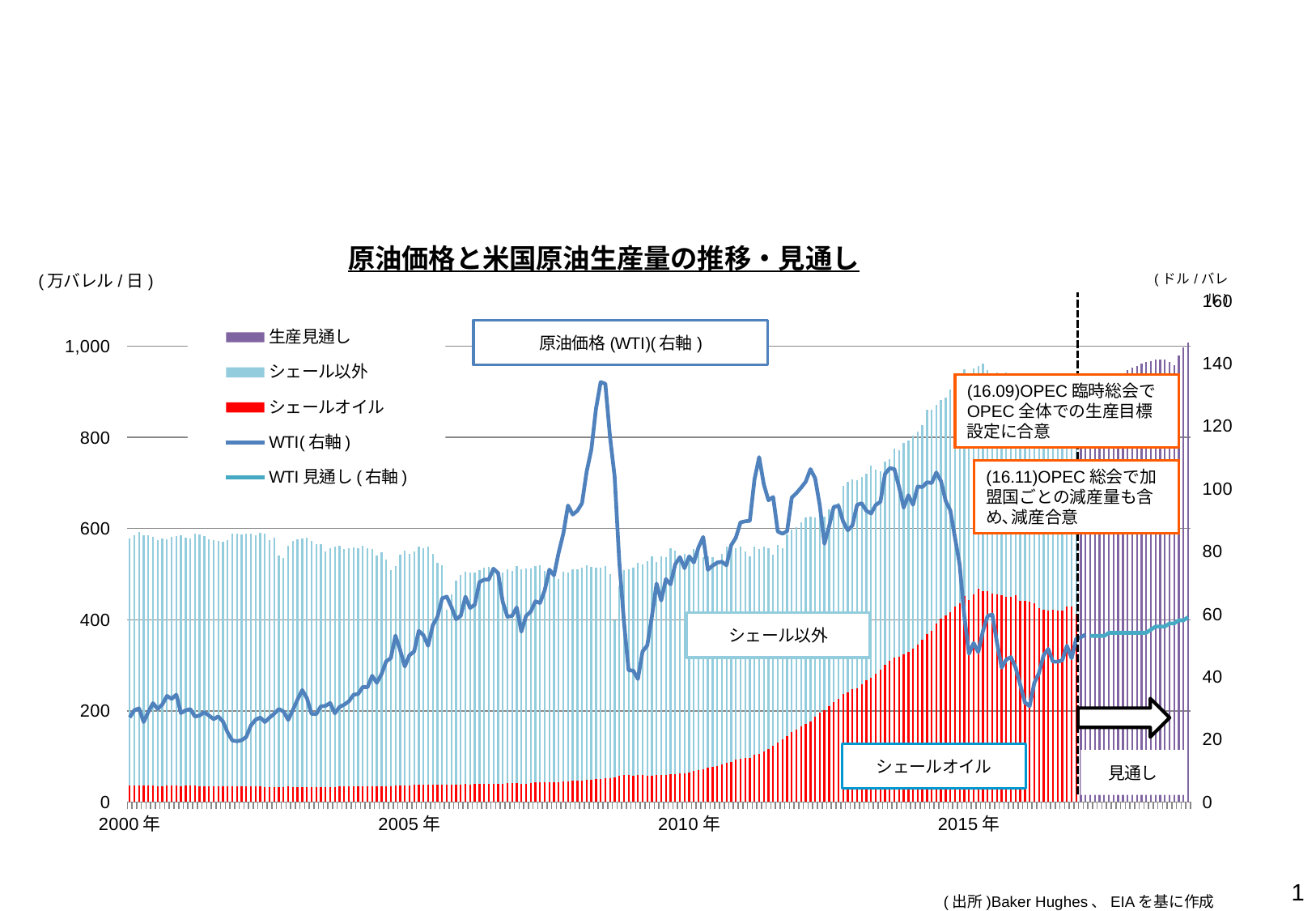

原油価格と米国原油生産量の推移・見通し

### Chart

| Category | シェールオイル | シェール以外 | 生産見通し | WTI(右軸) | WTI見通し(右軸) |
|---|---|---|---|---|---|
| 2000年 | 36.6718 | 541.7282 | None | 27.01 | None |
|  | 36.7487 | 548.4513000000001 | None | 29.3 | None |
|  | 36.25359999999999 | 555.5464 | None | 29.89 | None |
|  | 36.798899999999996 | 548.6011 | None | 25.54 | None |
|  | 36.319199999999995 | 548.3808 | None | 28.81 | None |
|  | 35.963899999999995 | 546.3361 | None | 31.53 | None |
|  | 35.204100000000004 | 538.6958999999999 | None | 29.72 | None |
|  | 35.3146 | 543.5853999999999 | None | 31.14 | None |
|  | 35.4345 | 540.3655 | None | 33.87 | None |
|  | 36.0809 | 544.8190999999999 | None | 32.93 | None |
|  | 35.43469999999999 | 547.8652999999999 | None | 34.26 | None |
|  | 35.06099999999999 | 550.439 | None | 28.4 | None |
| 2001年 | 35.577999999999996 | 544.322 | None | 29.26 | None |
|  | 35.5942 | 542.4058 | None | 29.64 | None |
|  | 35.4345 | 552.5655 | None | 27.27 | None |
|  | 35.1674 | 551.1325999999999 | None | 27.62 | None |
|  | 34.90310000000001 | 547.9969 | None | 28.68 | None |
|  | 34.4662 | 542.1338000000001 | None | 27.59 | None |
|  | 34.704100000000004 | 540.1958999999999 | None | 26.47 | None |
|  | 35.046499999999995 | 537.4535 | None | 27.31 | None |
|  | 35.0422 | 535.8578 | None | 25.69 | None |
|  | 35.137 | 539.463 | None | 22.21 | None |
|  | 34.679300000000005 | 553.4207 | None | 19.67 | None |
|  | 34.7691 | 553.9309000000001 | None | 19.4 | None |
| 2002年 | 34.8282 | 552.4717999999999 | None | 19.73 | None |
|  | 34.6068 | 553.4932 | None | 20.76 | None |
|  | 34.30059999999999 | 554.2994 | None | 24.44 | None |
|  | 34.2833 | 550.1167 | None | 26.26 | None |
|  | 34.0995 | 556.4005 | None | 26.95 | None |
|  | 33.522200000000005 | 554.8778 | None | 25.55 | None |
|  | 32.9499 | 542.1501000000001 | None | 26.94 | None |
|  | 33.20819999999999 | 546.3918 | None | 28.2 | None |
|  | 33.210699999999996 | 507.88930000000005 | None | 29.67 | None |
|  | 33.191599999999994 | 502.60839999999996 | None | 28.86 | None |
|  | 33.875799999999984 | 528.5242 | None | 26.19 | None |
|  | 33.52589999999999 | 538.6741000000001 | None | 29.39 | None |
| 2003年 | 33.5426 | 541.9574 | None | 32.7 | None |
|  | 33.4757 | 544.8243 | None | 35.73 | None |
|  | 33.3557 | 546.9443 | None | 33.16 | None |
|  | 33.0925 | 539.5075 | None | 28.14 | None |
|  | 32.9416 | 533.3584 | None | 28.07 | None |
|  | 32.886399999999995 | 533.0136 | None | 30.52 | None |
|  | 33.1616 | 516.6383999999999 | None | 30.7 | None |
|  | 32.9903 | 524.4096999999999 | None | 31.6 | None |
|  | 33.52479999999999 | 527.3752 | None | 28.31 | None |
|  | 33.791099999999986 | 527.6089 | None | 30.35 | None |
|  | 33.8737 | 520.8263000000001 | None | 31.06 | None |
|  | 34.131600000000006 | 522.9684 | None | 32.14 | None |
| 2004年 | 33.990700000000004 | 524.5092999999999 | None | 34.22 | None |
|  | 34.130399999999995 | 523.0696 | None | 34.5 | None |
|  | 34.1289 | 527.5711 | None | 36.72 | None |
|  | 34.17559999999999 | 521.8244 | None | 36.62 | None |
|  | 34.000099999999996 | 521.5999 | None | 40.28 | None |
|  | 34.156699999999994 | 506.54330000000004 | None | 38.05 | None |
|  | 33.983399999999996 | 514.4166 | None | 40.81 | None |
|  | 34.16819999999999 | 498.3318 | None | 44.88 | None |
|  | 34.75529999999999 | 473.34470000000005 | None | 45.94 | None |
|  | 35.37349999999999 | 481.6265 | None | 53.09 | None |
|  | 36.0145 | 506.28549999999996 | None | 48.48 | None |
|  | 36.1882 | 514.8118 | None | 43.26 | None |
| 2005年 | 36.7133 | 507.8867 | None | 46.85 | None |
|  | 37.5726 | 512.5274000000001 | None | 48.05 | None |
|  | 38.341300000000004 | 521.7587 | None | 54.63 | None |
|  | 37.926500000000004 | 518.3734999999999 | None | 53.22 | None |
|  | 37.75210000000001 | 521.8479 | None | 49.87 | None |
|  | 37.566199999999995 | 506.63380000000006 | None | 56.42 | None |
|  | 37.2415 | 488.0585 | None | 59.03 | None |
|  | 37.917100000000005 | 481.88289999999995 | None | 64.99 | None |
|  | 37.5655 | 383.8345 | None | 65.55 | None |
|  | 38.7334 | 416.7666 | None | 62.27 | None |
|  | 38.833600000000004 | 446.8664 | None | 58.34 | None |
|  | 38.583600000000004 | 460.2164 | None | 59.45 | None |
| 2006年 | 38.937 | 465.863 | None | 65.54 | None |
|  | 38.7882 | 464.41179999999997 | None | 61.93 | None |
|  | 39.73189999999999 | 462.9681 | None | 62.97 | None |
|  | 39.022000000000006 | 469.178 | None | 70.16 | None |
|  | 39.28519999999999 | 475.81480000000005 | None | 70.96 | None |
|  | 39.029599999999995 | 477.27039999999994 | None | 70.97 | None |
|  | 39.1126 | 470.2874 | None | 74.46 | None |
|  | 39.252599999999994 | 464.7474 | None | 73.08 | None |
|  | 40.47709999999999 | 462.6229 | None | 63.9 | None |
|  | 41.0517 | 469.74830000000003 | None | 59.14 | None |
|  | 41.842499999999994 | 464.5575 | None | 59.4 | None |
|  | 41.345499999999994 | 477.2545 | None | 62.09 | None |
| 2007年 | 40.6392 | 469.76079999999996 | None | 54.35 | None |
|  | 39.739700000000006 | 472.0603 | None | 59.39 | None |
|  | 42.136 | 469.76399999999995 | None | 60.74 | None |
|  | 43.161 | 475.13899999999995 | None | 64.04 | None |
|  | 43.6275 | 476.7725 | None | 63.53 | None |
|  | 42.88810000000001 | 464.2119 | None | 67.53 | None |
|  | 43.425 | 460.275 | None | 74.15 | None |
|  | 43.960300000000004 | 454.43969999999996 | None | 72.36 | None |
|  | 44.0312 | 446.1688 | None | 79.63 | None |
|  | 45.102500000000006 | 460.29749999999996 | None | 85.66 | None |
|  | 45.53859999999999 | 457.9614 | None | 94.63 | None |
|  | 46.0789 | 464.8211 | None | 91.74 | None |
| 2008年 | 46.1691 | 465.1309 | None | 92.93 | None |
|  | 46.9667 | 467.73330000000004 | None | 95.35 | None |
|  | 48.7896 | 470.41040000000004 | None | 105.42 | None |
|  | 49.0229 | 466.57710000000003 | None | 112.46 | None |
|  | 49.7255 | 464.67449999999997 | None | 125.46 | None |
|  | 50.892399999999995 | 462.90759999999995 | None | 134.02 | None |
|  | 52.13590000000001 | 465.66409999999996 | None | 133.48 | None |
|  | 53.00439999999999 | 447.59560000000005 | None | 116.69 | None |
|  | 53.83169999999999 | 344.06829999999997 | None | 103.76 | None |
|  | 57.932299999999984 | 415.8677 | None | 76.72 | None |
|  | 60.1736 | 448.4264 | None | 57.44 | None |
|  | 59.000699999999995 | 452.1993 | None | 42.04 | None |
| 2009年 | 57.830799999999975 | 456.3692000000001 | None | 41.92 | None |
|  | 58.5995 | 465.7005 | None | 39.26 | None |
|  | 58.8833 | 462.7167 | None | 48.06 | None |
|  | 57.9927 | 470.5073 | None | 49.95 | None |
|  | 58.32339999999999 | 479.87660000000005 | None | 59.21 | None |
|  | 58.66699999999999 | 468.633 | None | 69.7 | None |
|  | 58.7976 | 481.1024 | None | 64.29 | None |
|  | 59.709799999999994 | 477.4902000000001 | None | 71.14 | None |
|  | 61.0674 | 495.0326 | None | 69.47 | None |
|  | 61.4156 | 490.28440000000006 | None | 75.82 | None |
|  | 63.3361 | 475.26390000000004 | None | 78.15 | None |
|  | 63.101 | 481.999 | None | 74.6 | None |
| 2010年 | 64.2449 | 474.75509999999997 | None | 78.4 | None |
|  | 67.4024 | 487.0976 | None | 76.45 | None |
|  | 70.30320000000002 | 479.89680000000004 | None | 81.29 | None |
|  | 71.44770000000001 | 466.6523 | None | 84.58 | None |
|  | 74.99059999999997 | 463.8094 | None | 74.12 | None |
|  | 77.24 | 460.46000000000004 | None | 75.41 | None |
|  | 79.06230000000001 | 450.63770000000005 | None | 76.38 | None |
|  | 82.3101 | 461.58989999999994 | None | 76.67 | None |
|  | 85.9783 | 474.82169999999996 | None | 75.55 | None |
|  | 88.2756 | 473.6244 | None | 81.95 | None |
|  | 93.19879999999999 | 463.4012 | None | 84.32 | None |
|  | 95.0907 | 464.8093 | None | 89.23 | None |
| 2011年 | 96.256 | 452.544 | None | 89.58 | None |
|  | 95.9829 | 443.3171 | None | 89.74 | None |
|  | 104.0642 | 456.4358 | None | 102.98 | None |
|  | 105.90030000000002 | 448.89969999999994 | None | 110.04 | None |
|  | 111.04479999999998 | 449.85519999999997 | None | 101.36 | None |
|  | 116.00469999999996 | 441.49530000000004 | None | 96.29 | None |
|  | 123.60709999999999 | 419.09290000000004 | None | 97.34 | None |
|  | 130.71620000000001 | 433.3838 | None | 86.34 | None |
|  | 137.5883 | 419.3117 | None | 85.61 | None |
|  | 145.01500000000001 | 441.18500000000006 | None | 86.43 | None |
|  | 153.63189999999997 | 443.8681 | None | 97.16 | None |
|  | 159.4402 | 444.25980000000004 | None | 98.58 | None |
| 2012年 | 165.30029999999996 | 449.0997 | None | 100.32 | None |
|  | 171.8992 | 452.1008 | None | 102.26 | None |
|  | 176.8326 | 448.46739999999994 | None | 106.21 | None |
|  | 187.9986 | 436.6014 | None | 103.35 | None |
|  | 196.2686 | 434.1314 | None | 94.72 | None |
|  | 201.78789999999998 | 424.7121 | None | 82.41 | None |
|  | 209.983 | 432.017 | None | 87.93 | None |
|  | 219.33530000000002 | 416.96469999999994 | None | 94.16 | None |
|  | 225.68800000000002 | 429.91200000000003 | None | 94.56 | None |
|  | 237.0399 | 456.56010000000003 | None | 89.57 | None |
|  | 240.50950000000003 | 461.8905 | None | 86.73 | None |
|  | 247.88900000000004 | 460.01099999999997 | None | 88.25 | None |
| 2013年 | 248.95839999999998 | 458.0416 | None | 94.83 | None |
|  | 258.85880000000003 | 453.9411999999999 | None | 95.32 | None |
|  | 266.8378 | 452.86220000000003 | None | 92.96 | None |
|  | 272.1336 | 465.66639999999995 | None | 92.07 | None |
|  | 281.88649999999996 | 448.0135 | None | 94.8 | None |
|  | 289.5689 | 436.8311 | None | 95.8 | None |
|  | 300.35249999999996 | 446.3475000000001 | None | 104.7 | None |
|  | 309.7972 | 442.30280000000005 | None | 106.54 | None |
|  | 316.5245 | 457.9755 | None | 106.24 | None |
|  | 319.5409 | 451.4591 | None | 100.55 | None |
|  | 324.2669 | 464.2331 | None | 93.93 | None |
|  | 329.45179999999993 | 463.3482 | None | 97.89 | None |
| 2014年 | 336.4843 | 466.81569999999994 | None | 94.86 | None |
|  | 346.2323 | 466.46770000000004 | None | 100.68 | None |
|  | 355.42820000000006 | 470.7718 | None | 100.51 | None |
|  | 368.2345 | 492.2655 | None | 102.04 | None |
|  | 375.64420000000007 | 484.7557999999999 | None | 101.8 | None |
|  | 390.8473 | 480.95269999999994 | None | 105.15 | None |
|  | 401.59459999999996 | 479.90540000000004 | None | 102.39 | None |
|  | 409.9062 | 477.6938 | None | 96.08 | None |
|  | 417.2268 | 487.4732 | None | 93.03 | None |
|  | 428.4307 | 494.86929999999995 | None | 84.34 | None |
|  | 436.49069999999995 | 494.2093000000001 | None | 75.81 | None |
|  | 451.6478999999998 | 497.9521000000002 | None | 59.29 | None |
| 2015年 | 443.9732 | 493.92679999999996 | None | 47.33 | None |
|  | 454.9826 | 496.71740000000005 | None | 50.73 | None |
|  | 467.21060000000006 | 489.38939999999997 | None | 47.85 | None |
|  | 462.9345 | 499.76550000000003 | None | 54.63 | None |
|  | 462.8478999999999 | 484.3521000000001 | None | 59.37 | None |
|  | 457.57979999999986 | 474.42020000000014 | None | 59.83 | None |
|  | 455.16640000000007 | 486.6335999999999 | None | 50.93 | None |
|  | 453.88950000000006 | 484.5104999999999 | None | 42.89 | None |
|  | 449.88359999999994 | 492.4164 | None | 45.47 | None |
|  | 451.0699999999999 | 484.7300000000001 | None | 46.25 | None |
|  | 453.6175999999999 | 476.78240000000005 | None | 42.92 | None |
|  | 441.25380000000007 | 481.24619999999993 | None | 37.33 | None |
| 2016年 | 441.0473999999999 | 478.35260000000005 | None | 31.78 | None |
|  | 438.80330000000004 | 475.8967 | None | 30.62 | None |
|  | 436.7780999999999 | 480.6219000000001 | None | 37.96 | None |
|  | 426.0102 | 468.68980000000005 | None | 41.13 | None |
|  | 422.6527 | 465.54730000000006 | None | 46.8 | None |
|  | 420.1834999999999 | 450.9165000000001 | None | 48.84 | None |
|  | 421.79730000000006 | 447.30269999999996 | None | 44.8 | None |
|  | 420.5539 | 455.3461 | None | 44.8 | None |
|  | 420.5482999999999 | 436.1517000000001 | None | 45.23 | None |
|  | 429.6588999999999 | 448.8411000000001 | None | 49.87 | None |
|  | 428.90829999999994 | 458.49170000000004 | None | 45.87 | None |
|  | 412.5946 | 465.70539999999994 | None | 52.17 | None |
| 2017年 | None | None | 882.1616596 | 52.61 | None |
|  | None | None | 898.46587618 | 53.46 | None |
|  | None | None | 908.7218999999999 | None | 53.0 |
|  | None | None | 919.0398 | None | 53.0 |
|  | None | None | 921.3747 | None | 53.0 |
|  | None | None | 921.2201 | None | 53.0 |
|  | None | None | 926.4746 | None | 54.0 |
|  | None | None | 920.6384 | None | 54.0 |
|  | None | None | 913.5155 | None | 54.0 |
|  | None | None | 932.8239 | None | 54.0 |
|  | None | None | 947.8856999999999 | None | 54.0 |
|  | None | None | 952.8271 | None | 54.0 |
| 2018年 | None | None | 957.1498 | None | 54.0 |
(14.11)(15.6)
OPEC総会で生産目標据え置きを決定
(15.12)(16.6)
OPEC総会で生産目標の発表見送り
(16.09)OPEC臨時総会でOPEC全体での生産目標設定に合意
(16.01)
・イラン経済制裁緩和
(16.11)OPEC総会で加盟国ごとの減産量も含め､減産合意

(16.11)OPEC総会で加盟国ごとの減産量も含め､減産合意
直近最安値(16.02)
・WTI　　　　26.21ドル
(16.09)OPEC臨時総会でOPEC全体での生産目標設定に合意
1
(出所)Baker Hughes、EIAを基に作成